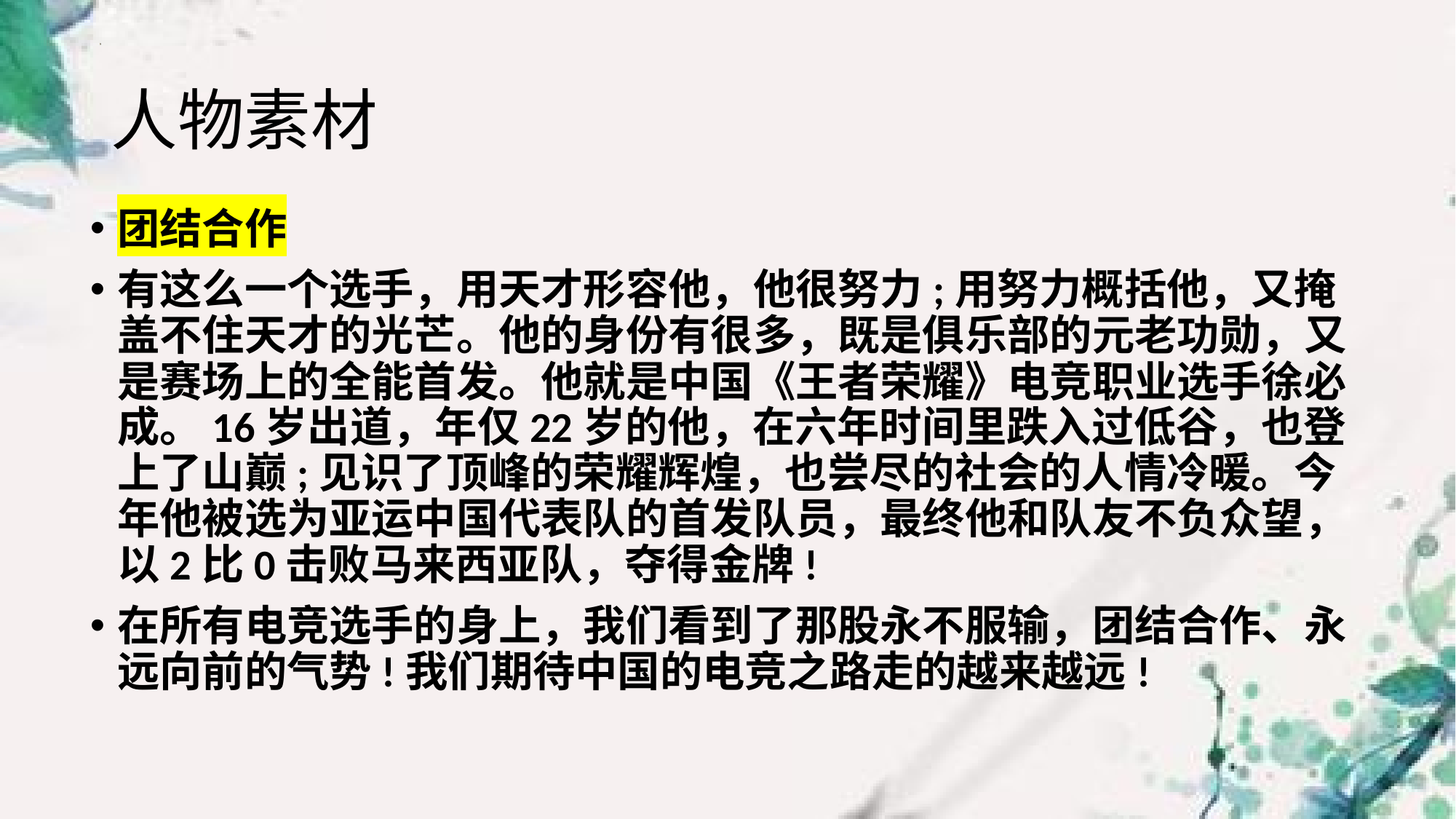

# 人物素材
团结合作
有这么一个选手，用天才形容他，他很努力;用努力概括他，又掩盖不住天才的光芒。他的身份有很多，既是俱乐部的元老功勋，又是赛场上的全能首发。他就是中国《王者荣耀》电竞职业选手徐必成。16岁出道，年仅22岁的他，在六年时间里跌入过低谷，也登上了山巅;见识了顶峰的荣耀辉煌，也尝尽的社会的人情冷暖。今年他被选为亚运中国代表队的首发队员，最终他和队友不负众望，以2比0击败马来西亚队，夺得金牌!
在所有电竞选手的身上，我们看到了那股永不服输，团结合作、永远向前的气势!我们期待中国的电竞之路走的越来越远!